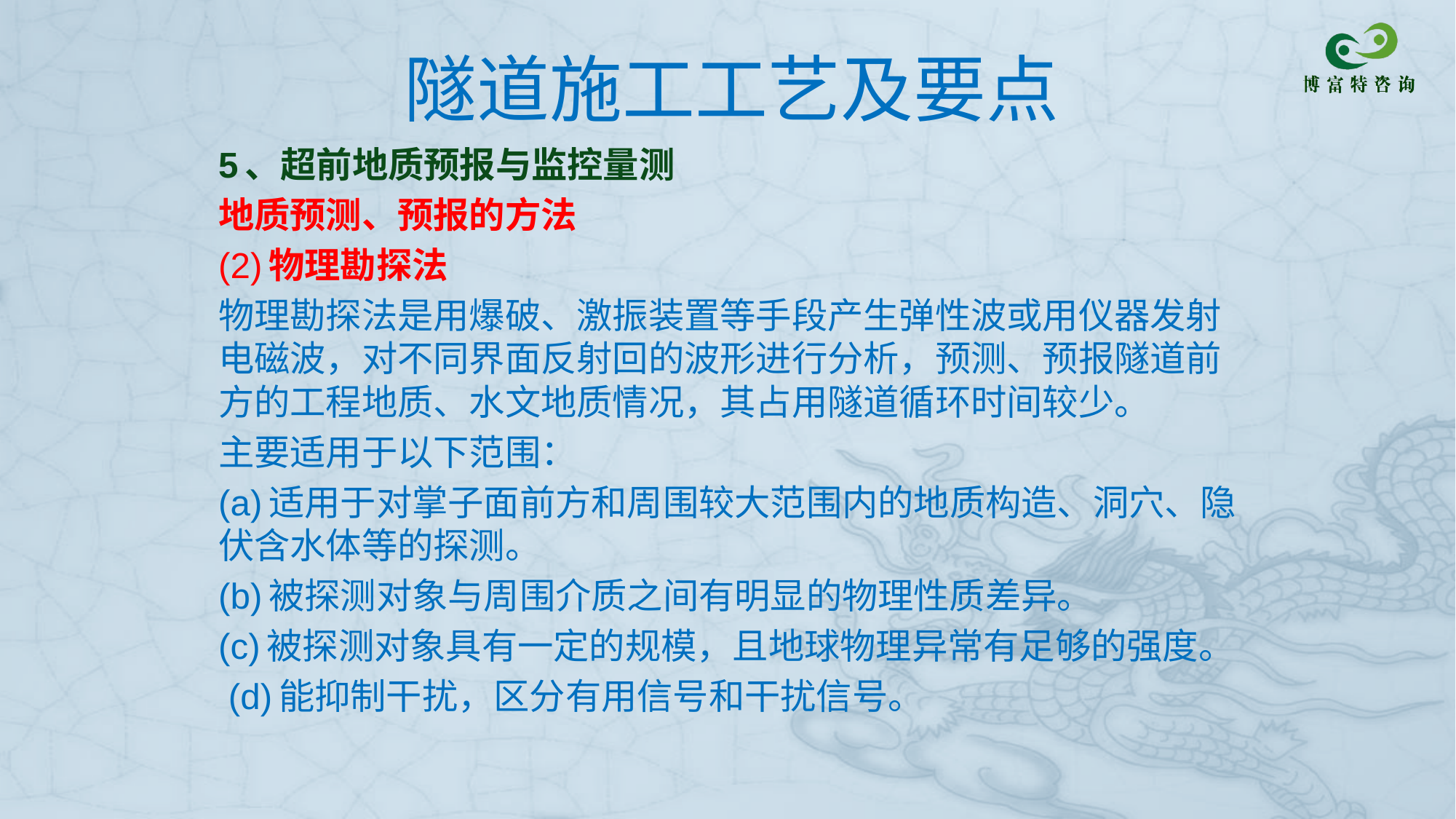

# 隧道施工工艺及要点
5、超前地质预报与监控量测
地质预测、预报的方法
(2)物理勘探法
物理勘探法是用爆破、激振装置等手段产生弹性波或用仪器发射电磁波，对不同界面反射回的波形进行分析，预测、预报隧道前方的工程地质、水文地质情况，其占用隧道循环时间较少。
主要适用于以下范围：
(a)适用于对掌子面前方和周围较大范围内的地质构造、洞穴、隐伏含水体等的探测。
(b)被探测对象与周围介质之间有明显的物理性质差异。
(c)被探测对象具有一定的规模，且地球物理异常有足够的强度。
 (d)能抑制干扰，区分有用信号和干扰信号。